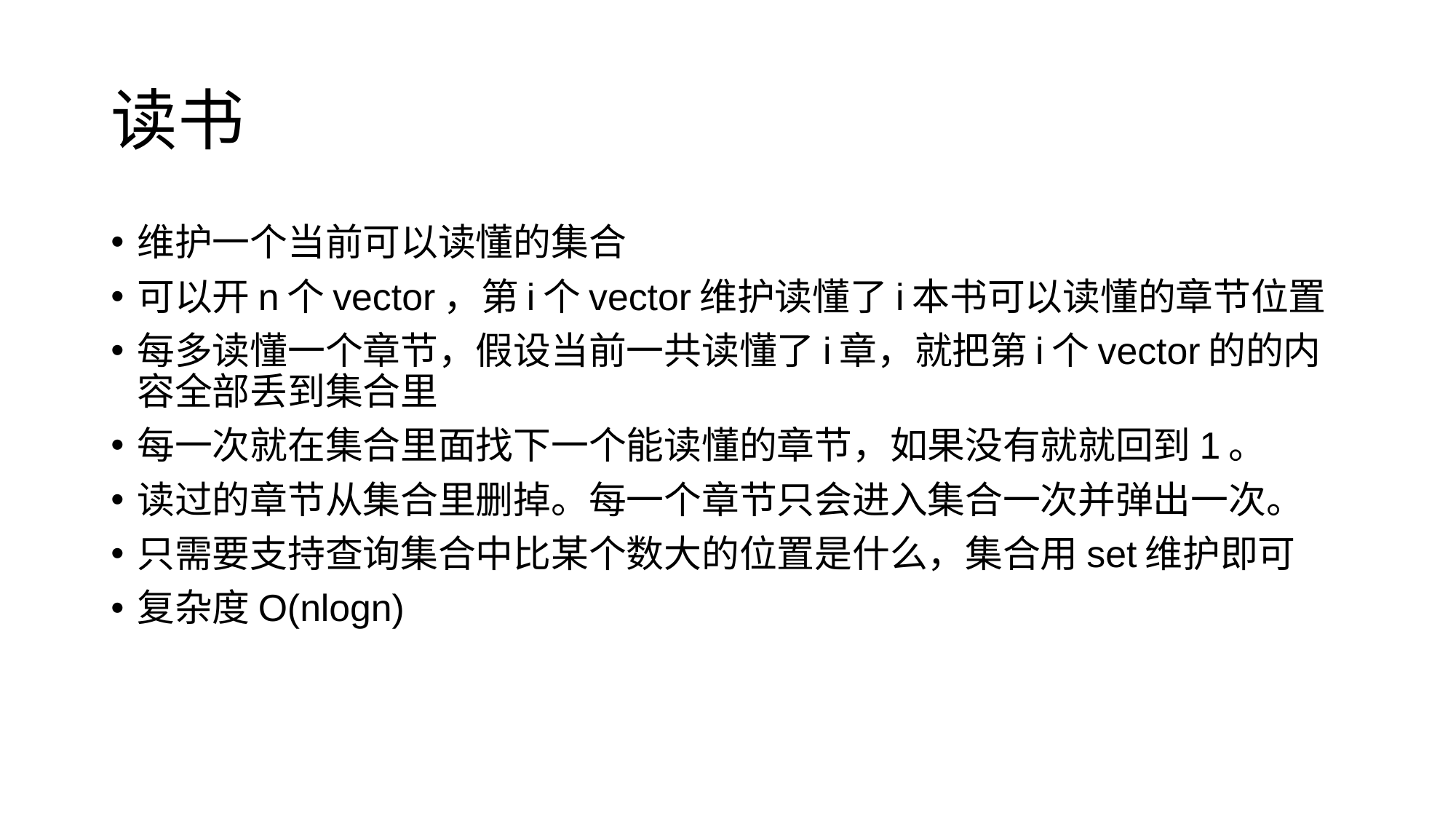

# 读书
维护一个当前可以读懂的集合
可以开n个vector，第i个vector维护读懂了i本书可以读懂的章节位置
每多读懂一个章节，假设当前一共读懂了i章，就把第i个vector的的内容全部丢到集合里
每一次就在集合里面找下一个能读懂的章节，如果没有就就回到1。
读过的章节从集合里删掉。每一个章节只会进入集合一次并弹出一次。
只需要支持查询集合中比某个数大的位置是什么，集合用set维护即可
复杂度O(nlogn)